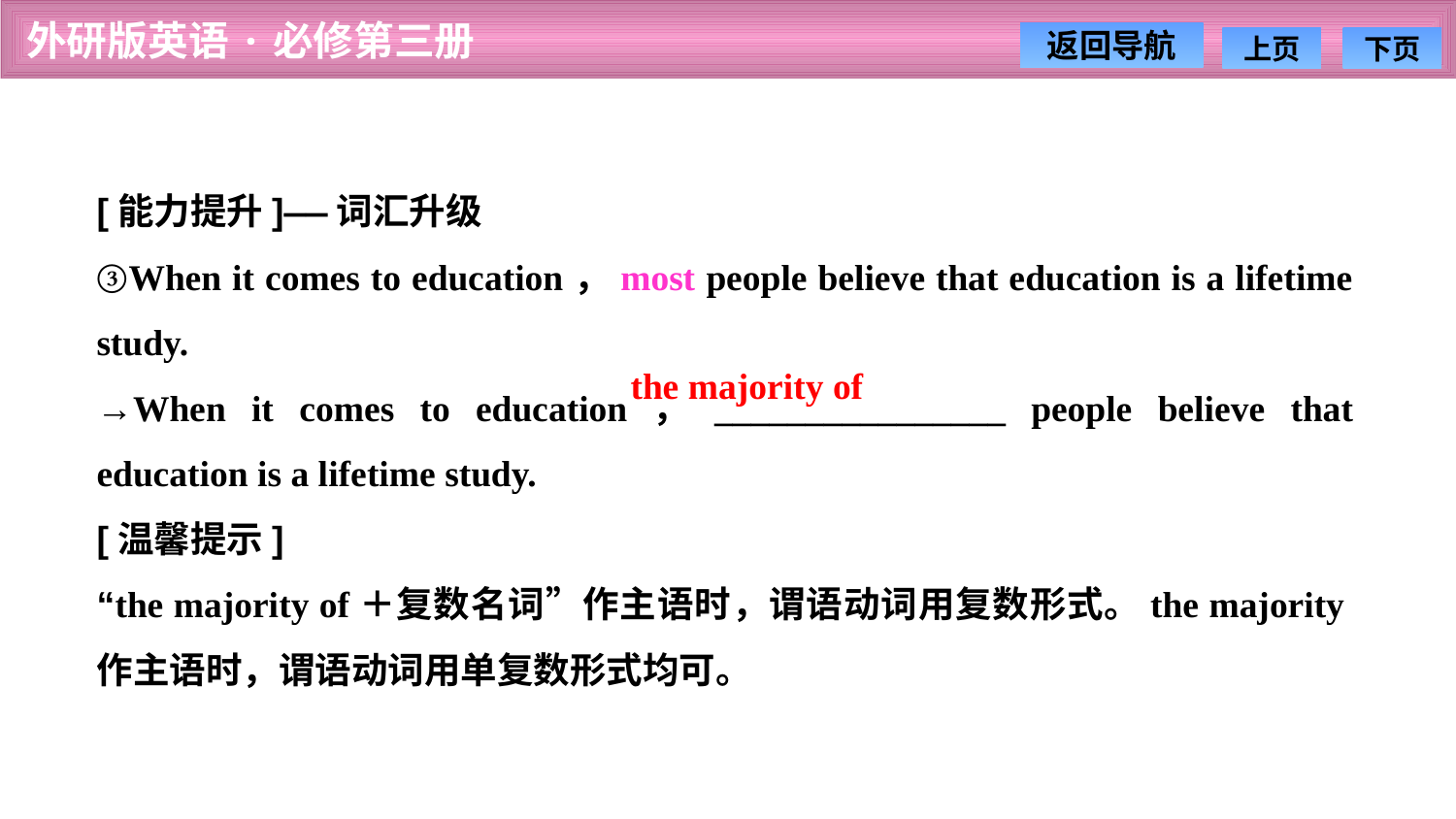

[能力提升]——词汇升级
③When it comes to education，most people believe that education is a lifetime study.
→When it comes to education，________________ people believe that education is a lifetime study.
[温馨提示]
“the majority of＋复数名词”作主语时，谓语动词用复数形式。the majority作主语时，谓语动词用单复数形式均可。
the majority of